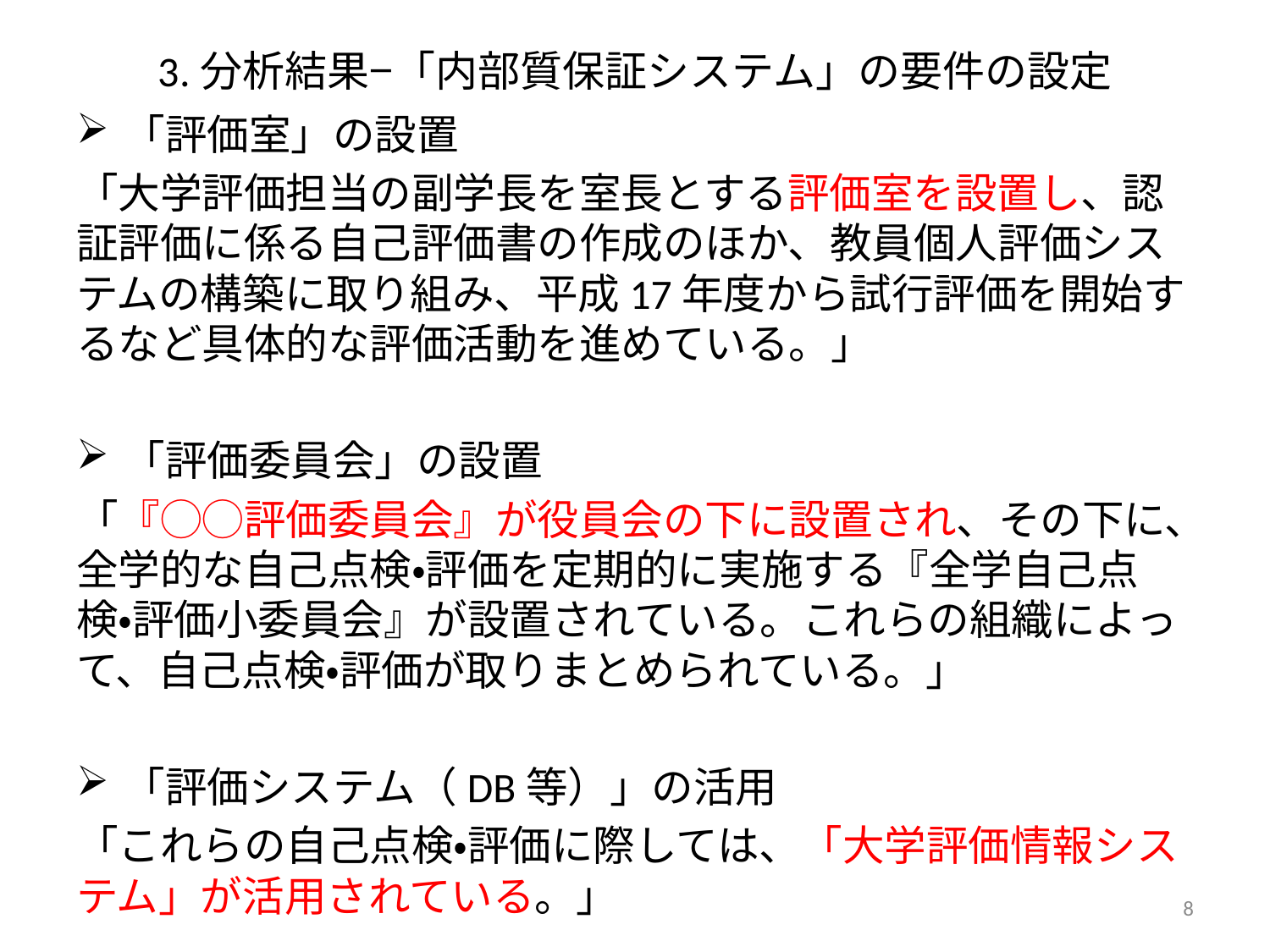

3.分析結果−「内部質保証システム」の要件の設定
「評価室」の設置
「大学評価担当の副学長を室長とする評価室を設置し、認証評価に係る自己評価書の作成のほか、教員個人評価システムの構築に取り組み、平成17年度から試行評価を開始するなど具体的な評価活動を進めている。」

「評価委員会」の設置
「『◯◯評価委員会』が役員会の下に設置され、その下に、全学的な自己点検・評価を定期的に実施する『全学自己点検・評価小委員会』が設置されている。これらの組織によって、自己点検・評価が取りまとめられている。」

「評価システム（DB等）」の活用
「これらの自己点検・評価に際しては、「大学評価情報システム」が活用されている。」

8